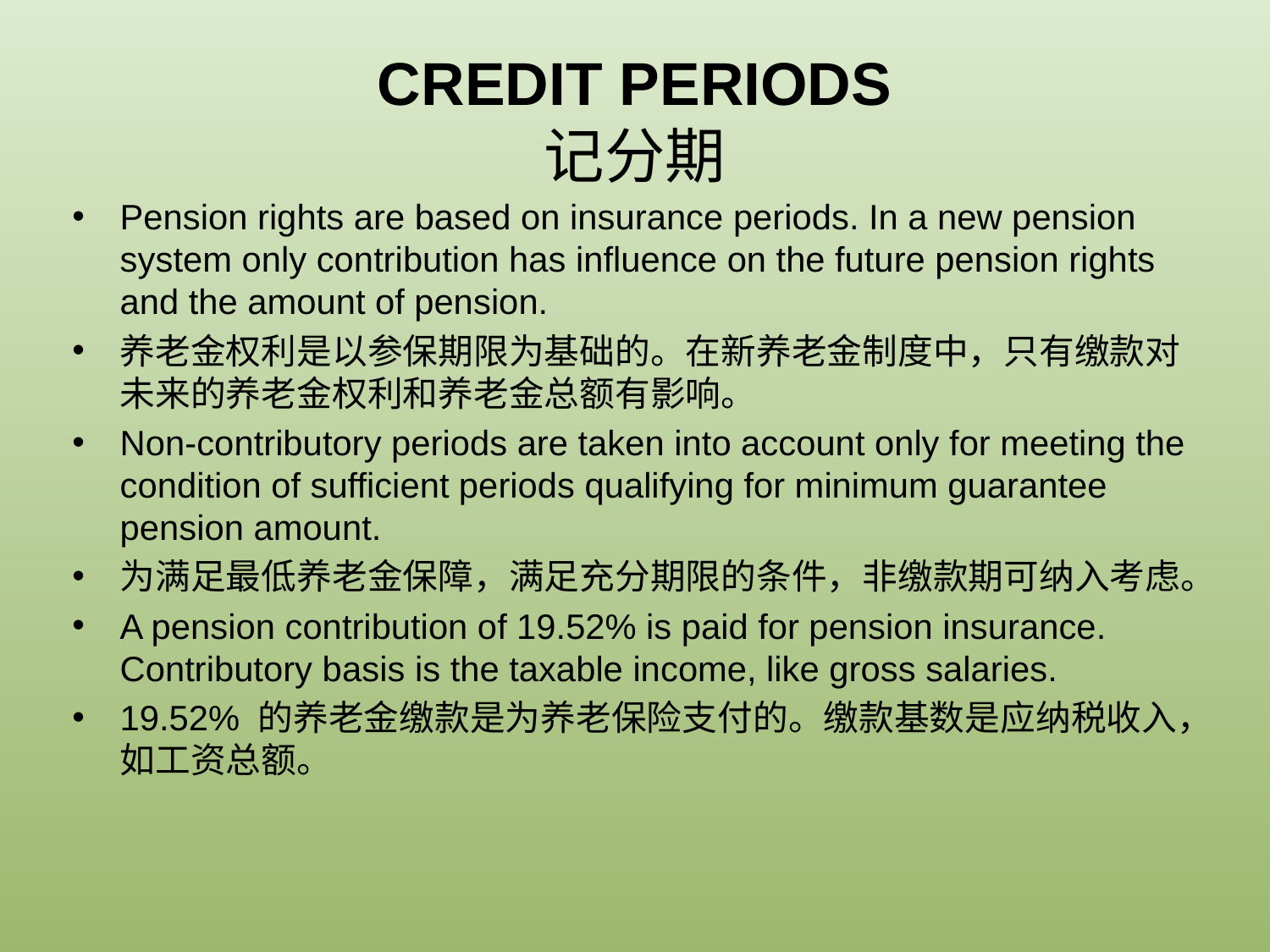

# CREDIT PERIODS 记分期
Pension rights are based on insurance periods. In a new pension system only contribution has influence on the future pension rights and the amount of pension.
养老金权利是以参保期限为基础的。在新养老金制度中，只有缴款对未来的养老金权利和养老金总额有影响。
Non-contributory periods are taken into account only for meeting the condition of sufficient periods qualifying for minimum guarantee pension amount.
为满足最低养老金保障，满足充分期限的条件，非缴款期可纳入考虑。
A pension contribution of 19.52% is paid for pension insurance. Contributory basis is the taxable income, like gross salaries.
19.52% 的养老金缴款是为养老保险支付的。缴款基数是应纳税收入，如工资总额。